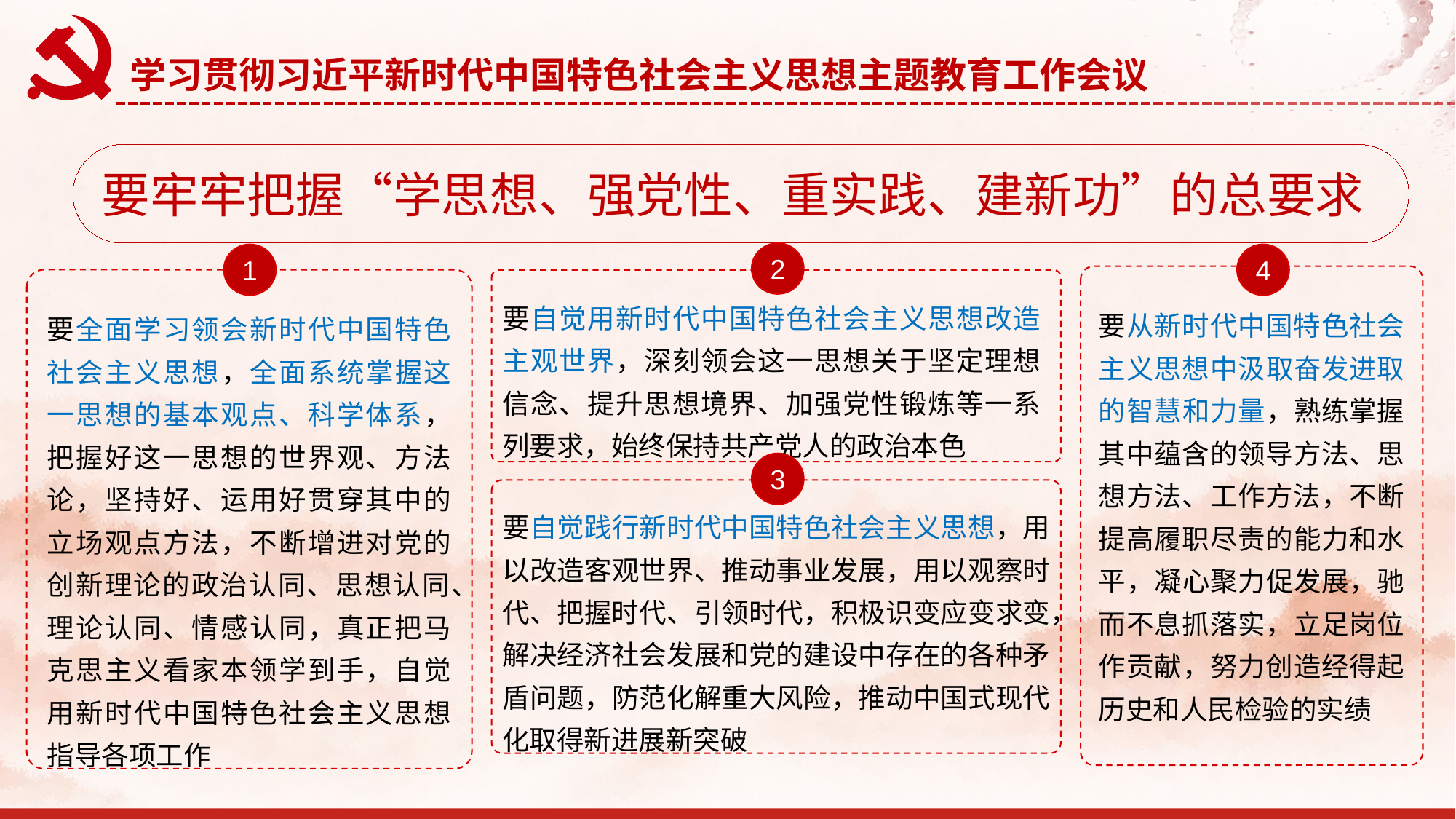

学习贯彻习近平新时代中国特色社会主义思想主题教育工作会议
要牢牢把握“学思想、强党性、重实践、建新功”的总要求
2
1
4

要从新时代中国特色社会主义思想中汲取奋发进取的智慧和力量，熟练掌握其中蕴含的领导方法、思想方法、工作方法，不断提高履职尽责的能力和水平，凝心聚力促发展，驰而不息抓落实，立足岗位作贡献，努力创造经得起历史和人民检验的实绩

要全面学习领会新时代中国特色社会主义思想，全面系统掌握这一思想的基本观点、科学体系，把握好这一思想的世界观、方法论，坚持好、运用好贯穿其中的立场观点方法，不断增进对党的创新理论的政治认同、思想认同、理论认同、情感认同，真正把马克思主义看家本领学到手，自觉用新时代中国特色社会主义思想指导各项工作

要自觉用新时代中国特色社会主义思想改造主观世界，深刻领会这一思想关于坚定理想信念、提升思想境界、加强党性锻炼等一系列要求，始终保持共产党人的政治本色
3

要自觉践行新时代中国特色社会主义思想，用以改造客观世界、推动事业发展，用以观察时代、把握时代、引领时代，积极识变应变求变，解决经济社会发展和党的建设中存在的各种矛盾问题，防范化解重大风险，推动中国式现代化取得新进展新突破